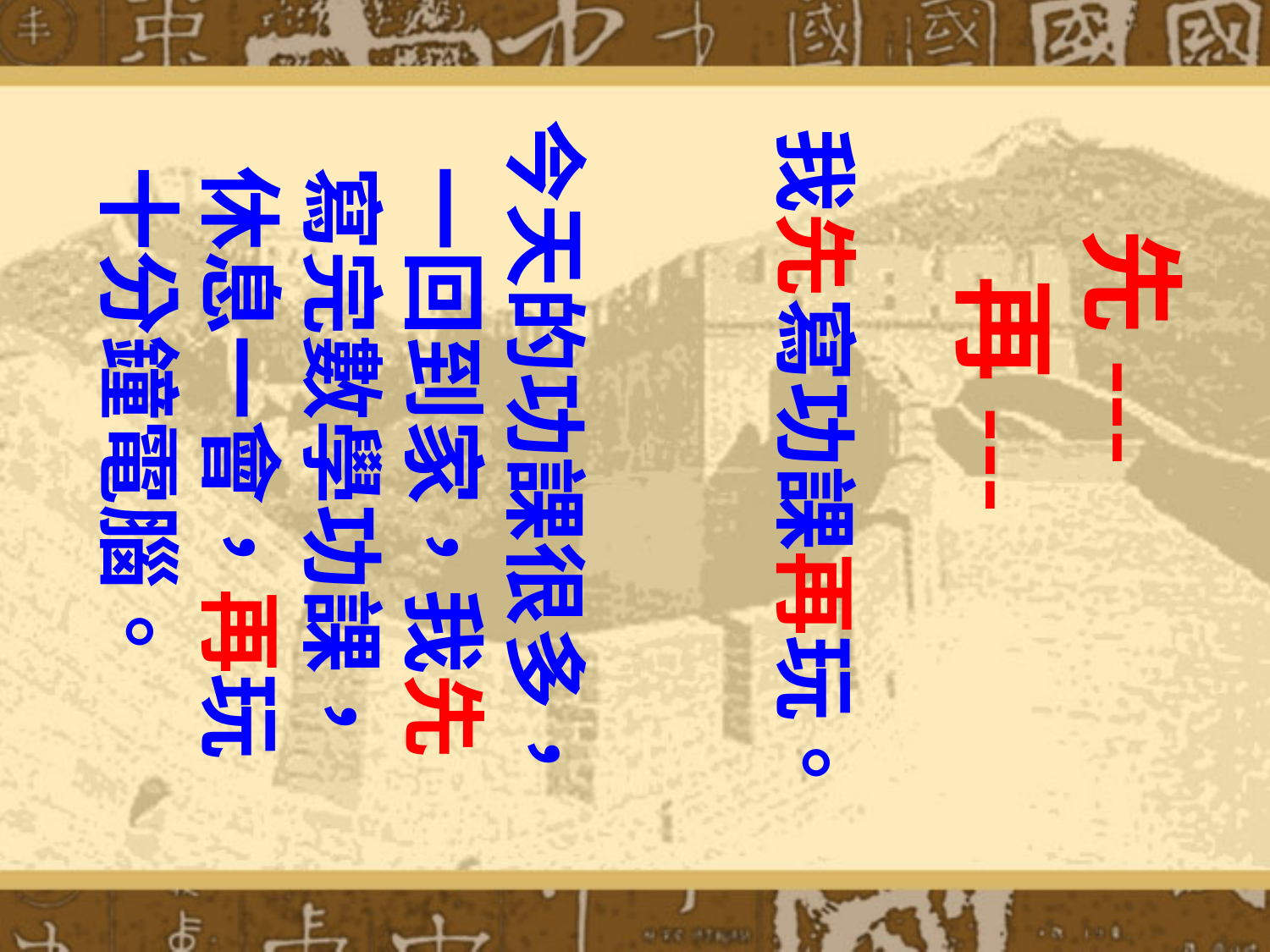

今天的功課很多，一回到家，我先寫完數學功課，休息一會，再玩十分鐘電腦。
我先寫功課再玩。
先---再---